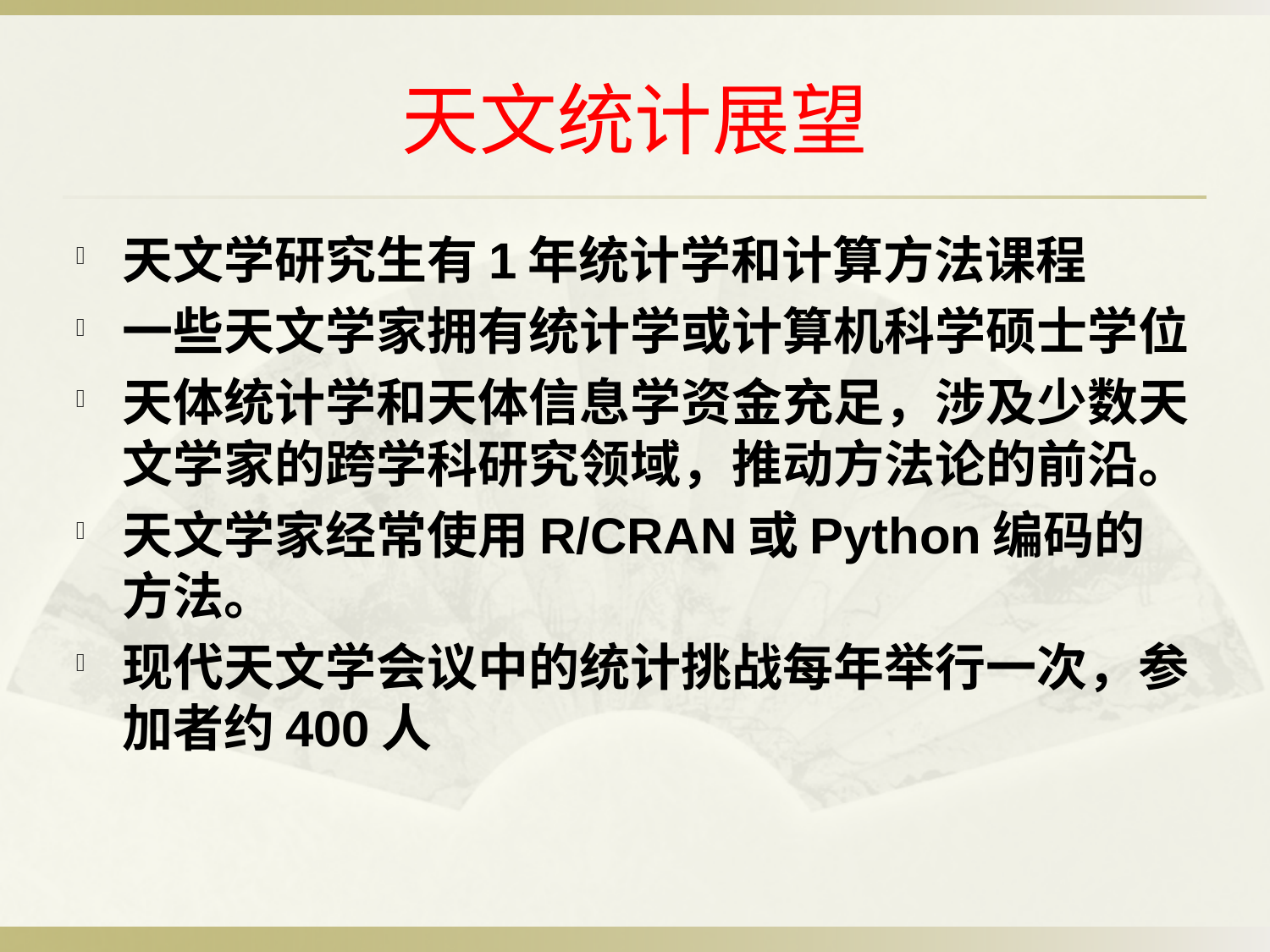

# 天文统计展望
天文学研究生有1年统计学和计算方法课程
一些天文学家拥有统计学或计算机科学硕士学位
天体统计学和天体信息学资金充足，涉及少数天文学家的跨学科研究领域，推动方法论的前沿。
天文学家经常使用R/CRAN或Python编码的方法。
现代天文学会议中的统计挑战每年举行一次，参加者约400人